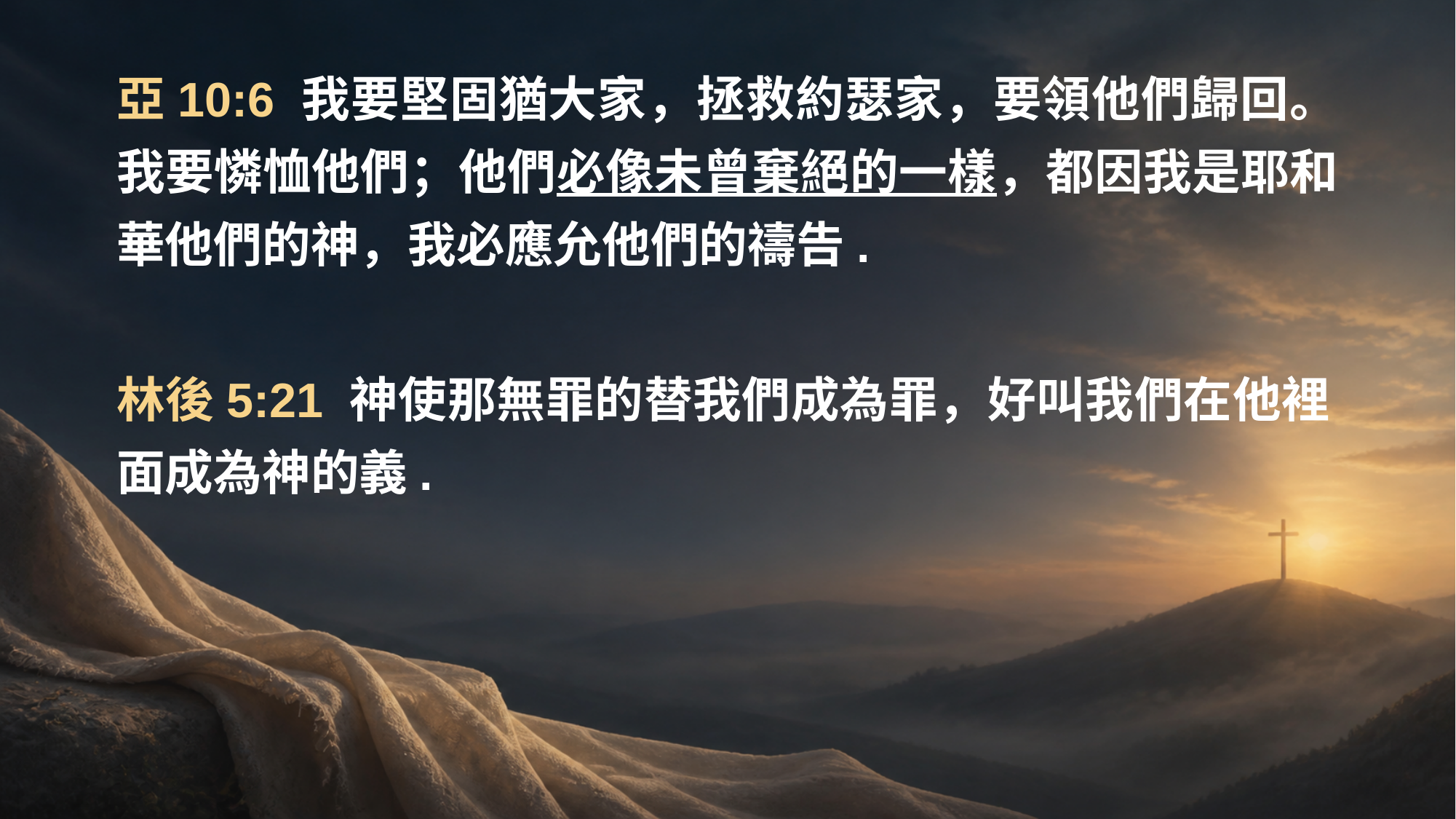

# 亞10:6 我要堅固猶大家，拯救約瑟家，要領他們歸回。我要憐恤他們；他們必像未曾棄絕的一樣，都因我是耶和華他們的神，我必應允他們的禱告.
林後5:21 神使那無罪的替我們成為罪，好叫我們在他裡面成為神的義.